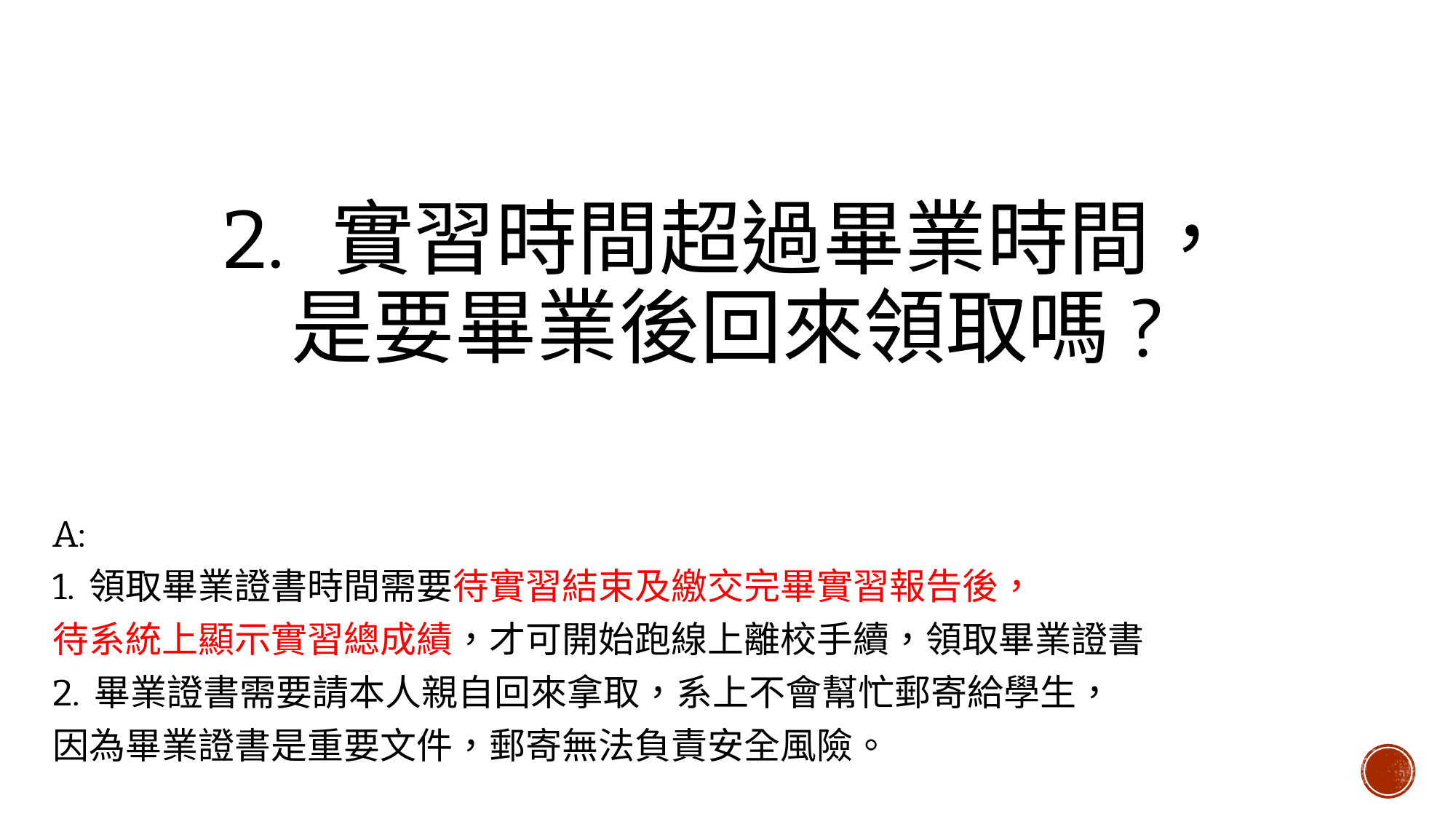

# 2.	實習時間超過畢業時間， 是要畢業後回來領取嗎?
A:
1. 領取畢業證書時間需要待實習結束及繳交完畢實習報告後，
待系統上顯示實習總成績，才可開始跑線上離校手續，領取畢業證書
2. 畢業證書需要請本人親自回來拿取，系上不會幫忙郵寄給學生，
因為畢業證書是重要文件，郵寄無法負責安全風險。